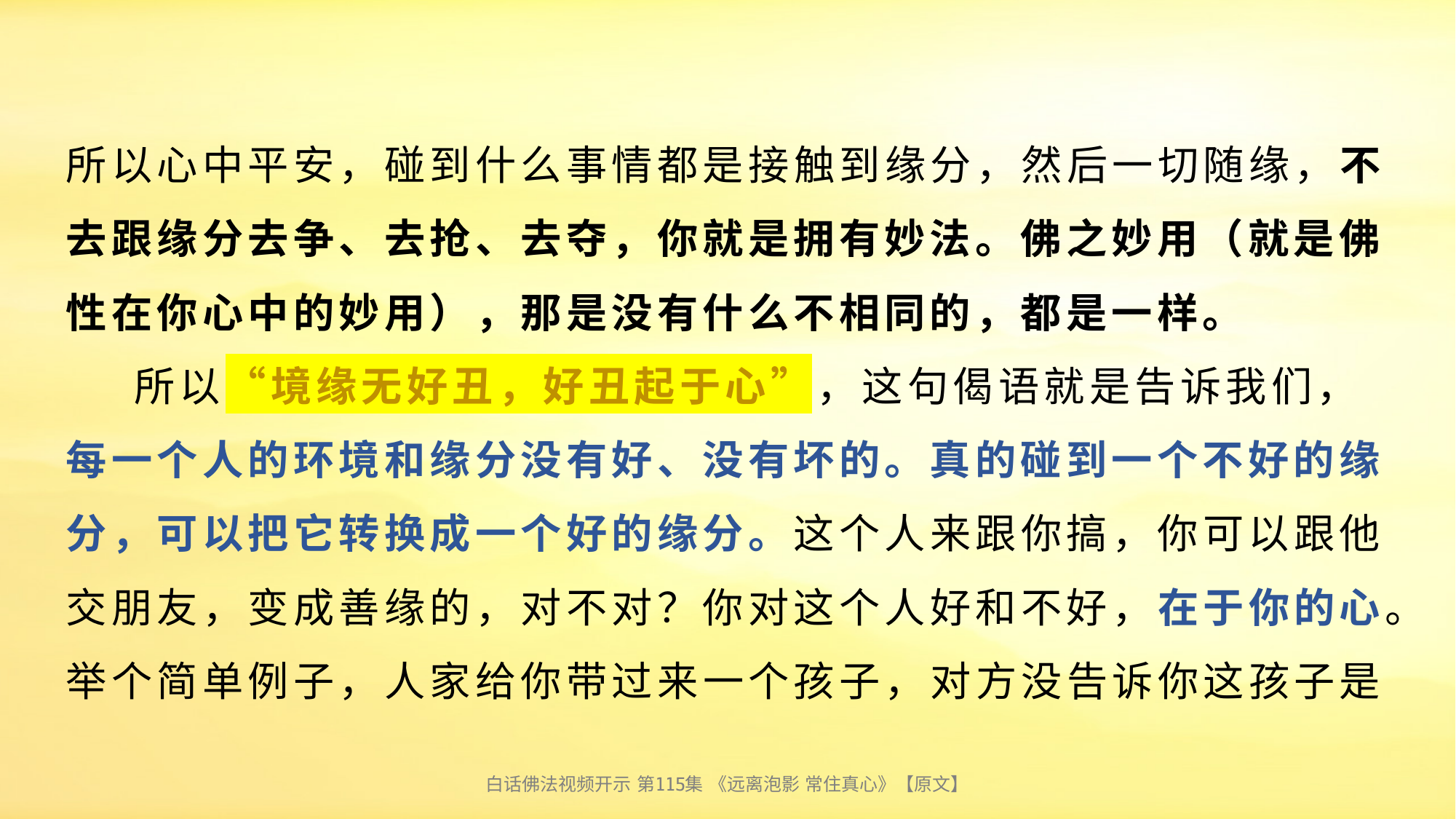

# 所以心中平安，碰到什么事情都是接触到缘分，然后一切随缘，不去跟缘分去争、去抢、去夺，你就是拥有妙法。佛之妙用（就是佛性在你心中的妙用），那是没有什么不相同的，都是一样。 所以“境缘无好丑，好丑起于心”，这句偈语就是告诉我们，每一个人的环境和缘分没有好、没有坏的。真的碰到一个不好的缘分，可以把它转换成一个好的缘分。这个人来跟你搞，你可以跟他交朋友，变成善缘的，对不对？你对这个人好和不好，在于你的心。举个简单例子，人家给你带过来一个孩子，对方没告诉你这孩子是
白话佛法视频开示 第115集 《远离泡影 常住真心》【原文】